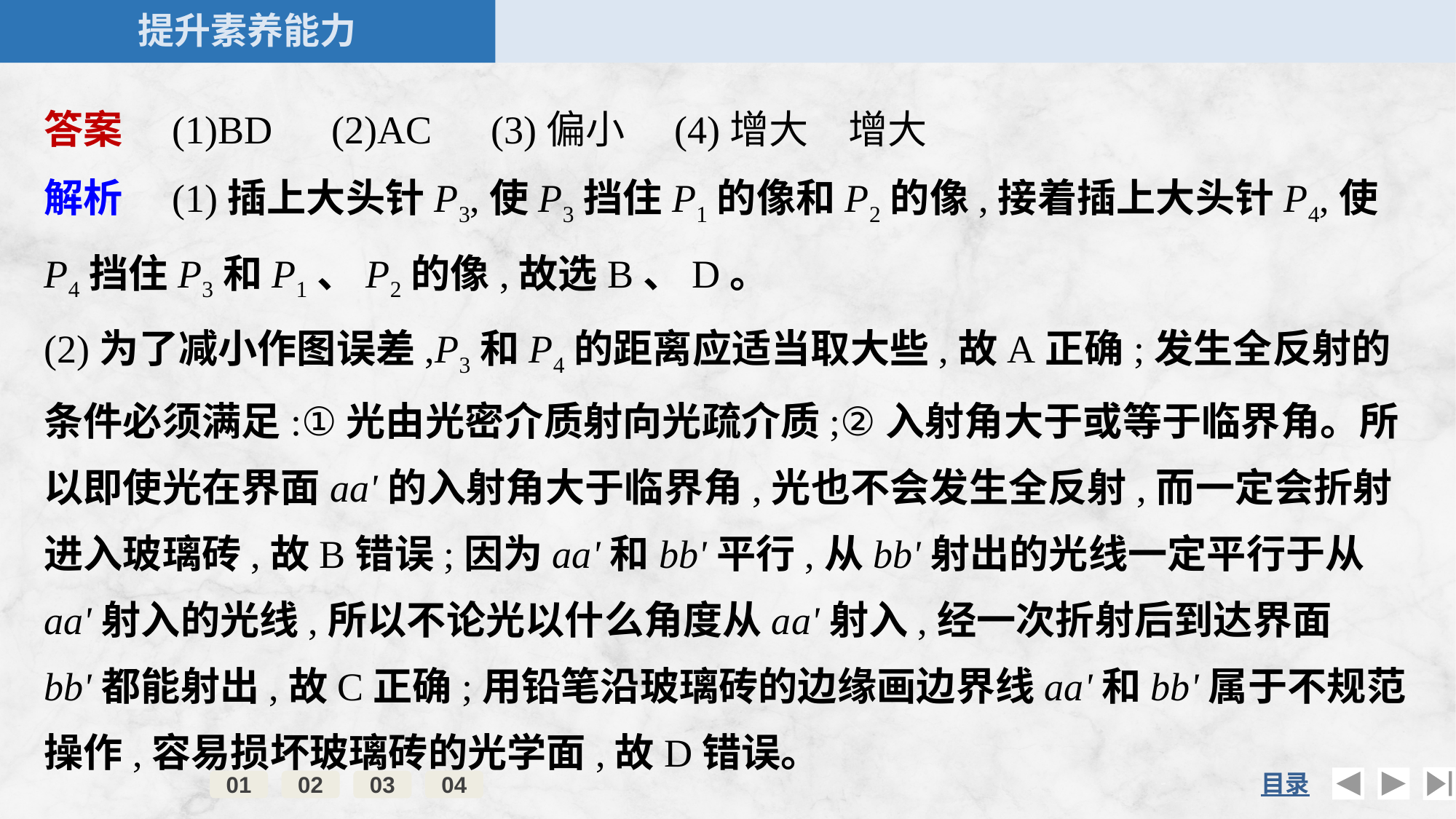

答案　(1)BD　(2)AC　(3)偏小　(4)增大　增大
解析　(1)插上大头针P3,使P3挡住P1的像和P2的像,接着插上大头针P4,使P4挡住P3和P1、P2的像,故选B、D。
(2)为了减小作图误差,P3和P4的距离应适当取大些,故A正确;发生全反射的条件必须满足:①光由光密介质射向光疏介质;②入射角大于或等于临界角。所以即使光在界面aa'的入射角大于临界角,光也不会发生全反射,而一定会折射进入玻璃砖,故B错误;因为aa'和bb'平行,从bb'射出的光线一定平行于从aa'射入的光线,所以不论光以什么角度从aa'射入,经一次折射后到达界面bb'都能射出,故C正确;用铅笔沿玻璃砖的边缘画边界线aa'和bb'属于不规范操作,容易损坏玻璃砖的光学面,故D错误。